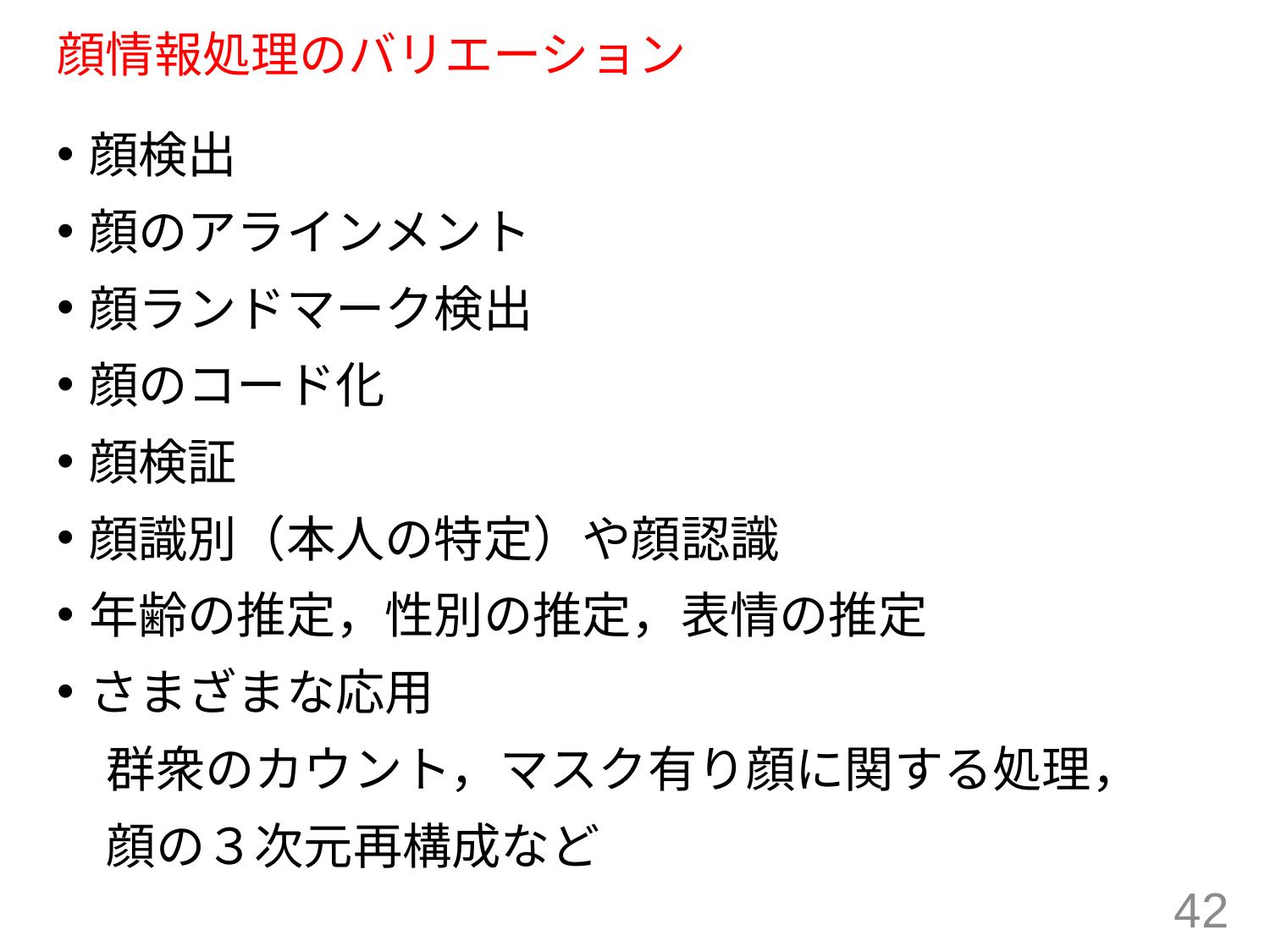

# 顔情報処理のバリエーション
顔検出
顔のアラインメント
顔ランドマーク検出
顔のコード化
顔検証
顔識別（本人の特定）や顔認識
年齢の推定，性別の推定，表情の推定
さまざまな応用
　群衆のカウント，マスク有り顔に関する処理，
　顔の３次元再構成など

42